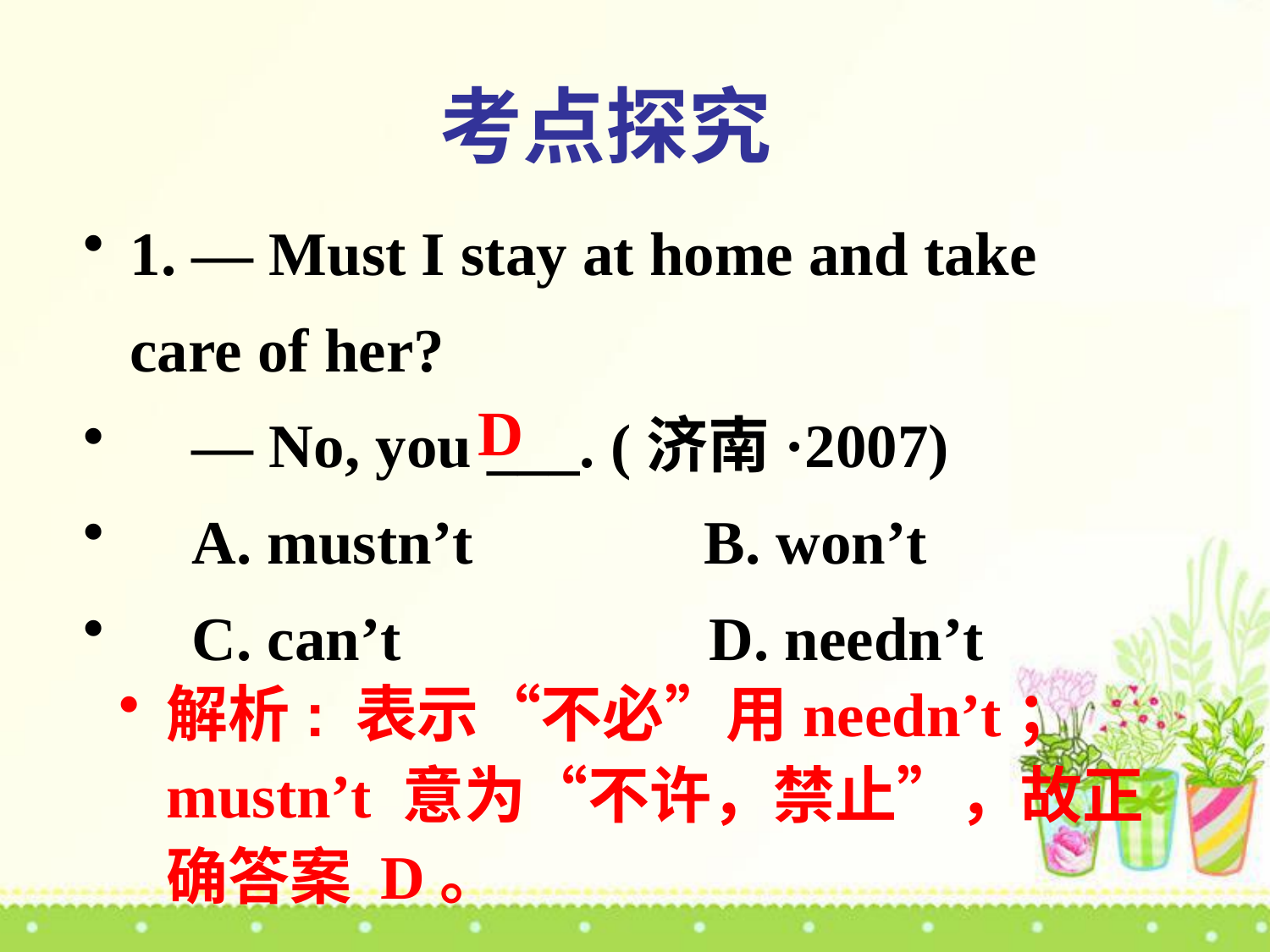

考点探究
1. — Must I stay at home and take care of her?
    — No, you ___. (济南·2007)
    A. mustn’t               B. won’t
    C. can’t                    D. needn’t
D
解析: 表示“不必”用needn’t；mustn’t 意为“不许，禁止”，故正确答案 D。